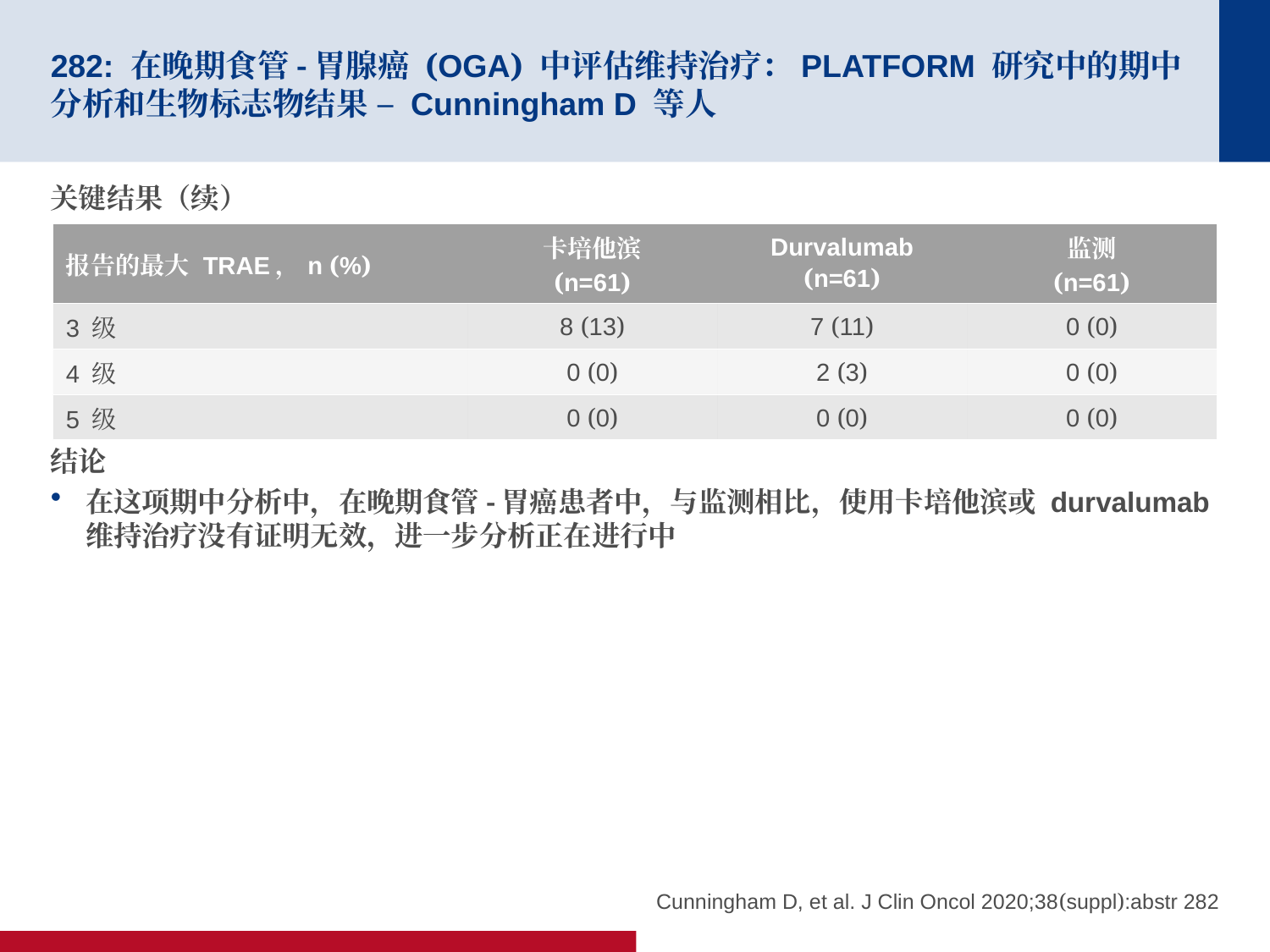

# 282: 在晚期食管-胃腺癌 (OGA) 中评估维持治疗：PLATFORM 研究中的期中分析和生物标志物结果 – Cunningham D 等人
关键结果（续）
结论
在这项期中分析中，在晚期食管-胃癌患者中，与监测相比，使用卡培他滨或 durvalumab 维持治疗没有证明无效，进一步分析正在进行中
| 报告的最大 TRAE，n (%) | 卡培他滨 (n=61) | Durvalumab (n=61) | 监测 (n=61) |
| --- | --- | --- | --- |
| 3 级 | 8 (13) | 7 (11) | 0 (0) |
| 4 级 | 0 (0) | 2 (3) | 0 (0) |
| 5 级 | 0 (0) | 0 (0) | 0 (0) |
Cunningham D, et al. J Clin Oncol 2020;38(suppl):abstr 282